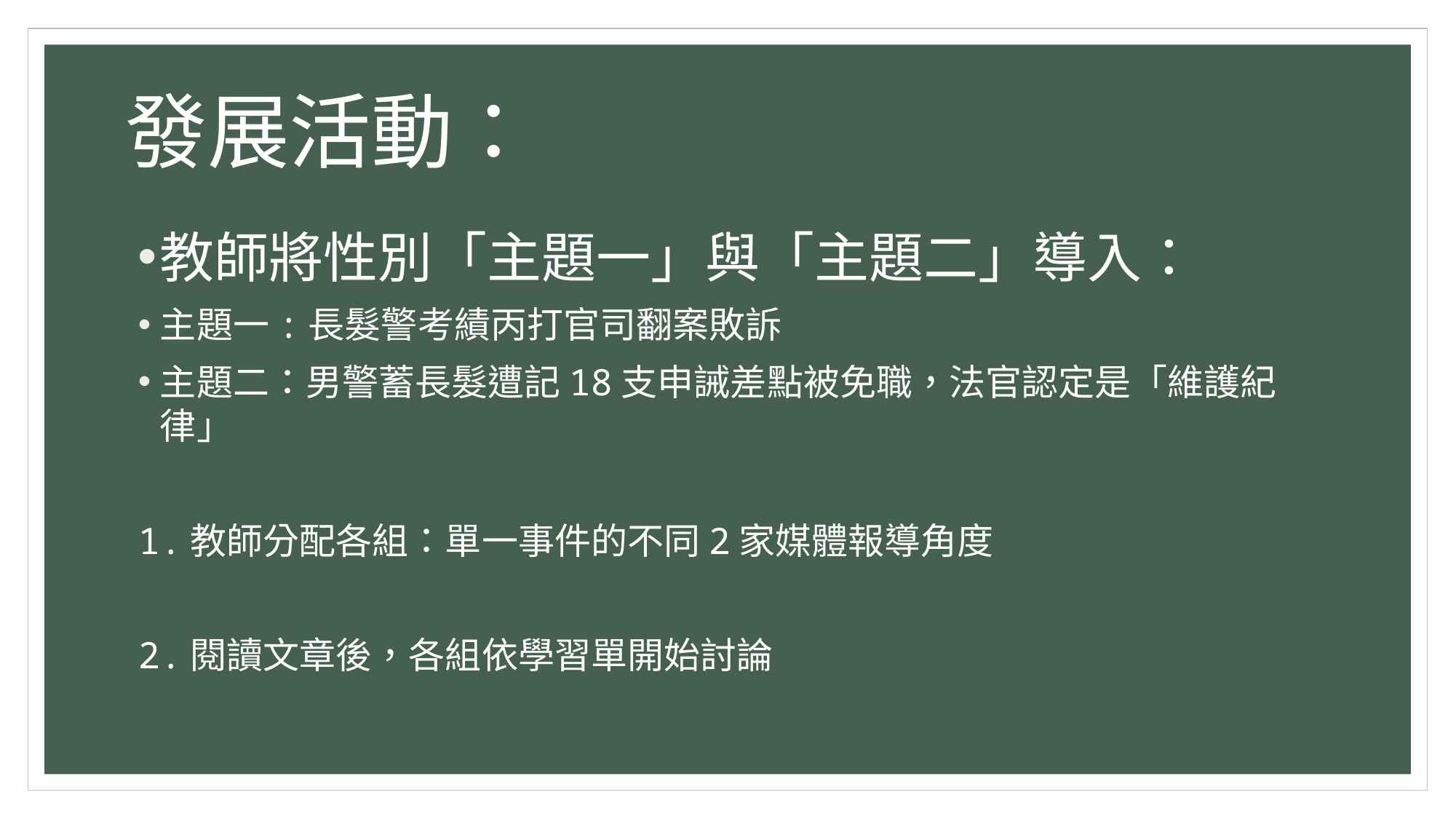

# 發展活動：
教師將性別「主題一」與「主題二」導入：
主題一:長髮警考績丙打官司翻案敗訴
主題二：男警蓄長髮遭記18支申誡差點被免職，法官認定是「維護紀律」

1.教師分配各組：單一事件的不同2家媒體報導角度

2.閱讀文章後，各組依學習單開始討論